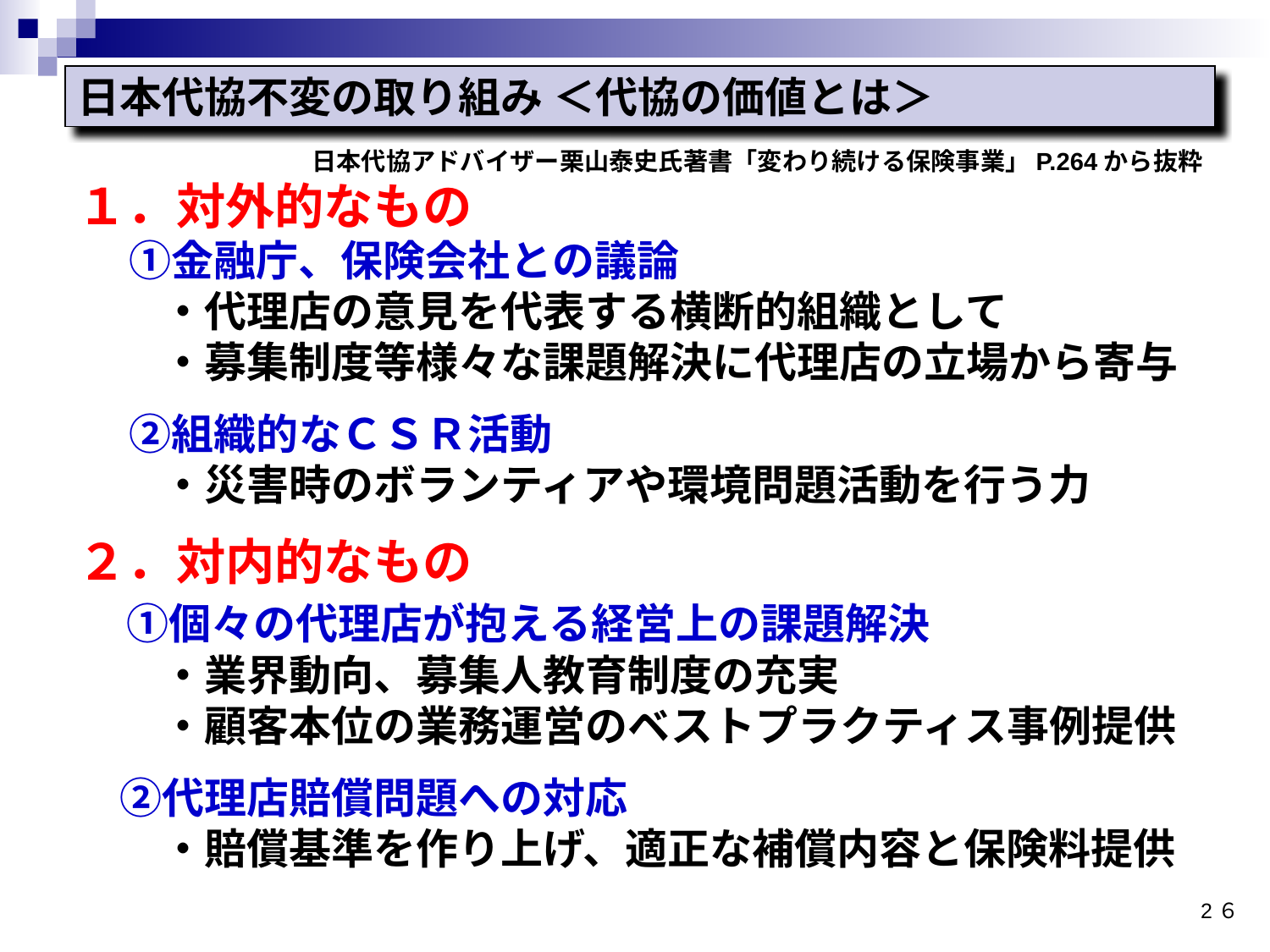

日本代協不変の取り組み ＜代協の価値とは＞

日本代協アドバイザー栗山泰史氏著書「変わり続ける保険事業」P.264から抜粋
１．対外的なもの
　 ①金融庁、保険会社との議論
　　・代理店の意見を代表する横断的組織として
　　・募集制度等様々な課題解決に代理店の立場から寄与

　 ②組織的なＣＳＲ活動
　　・災害時のボランティアや環境問題活動を行う力

２．対内的なもの
　①個々の代理店が抱える経営上の課題解決
　　・業界動向、募集人教育制度の充実
　　・顧客本位の業務運営のベストプラクティス事例提供

　②代理店賠償問題への対応
　　・賠償基準を作り上げ、適正な補償内容と保険料提供
2６